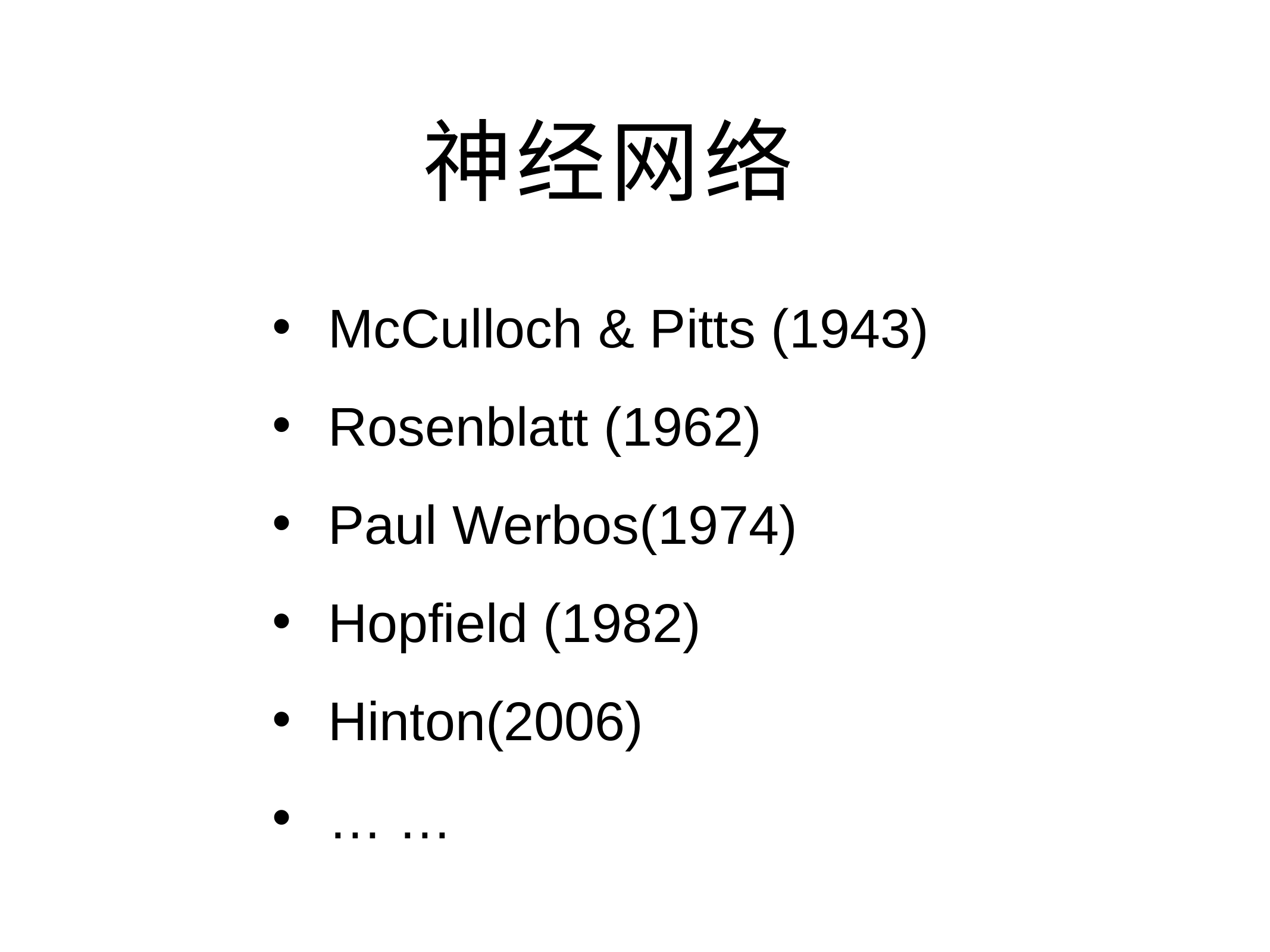

神经网络
McCulloch & Pitts (1943)
Rosenblatt (1962)
Paul Werbos(1974)
Hopfield (1982)
Hinton(2006)
… …